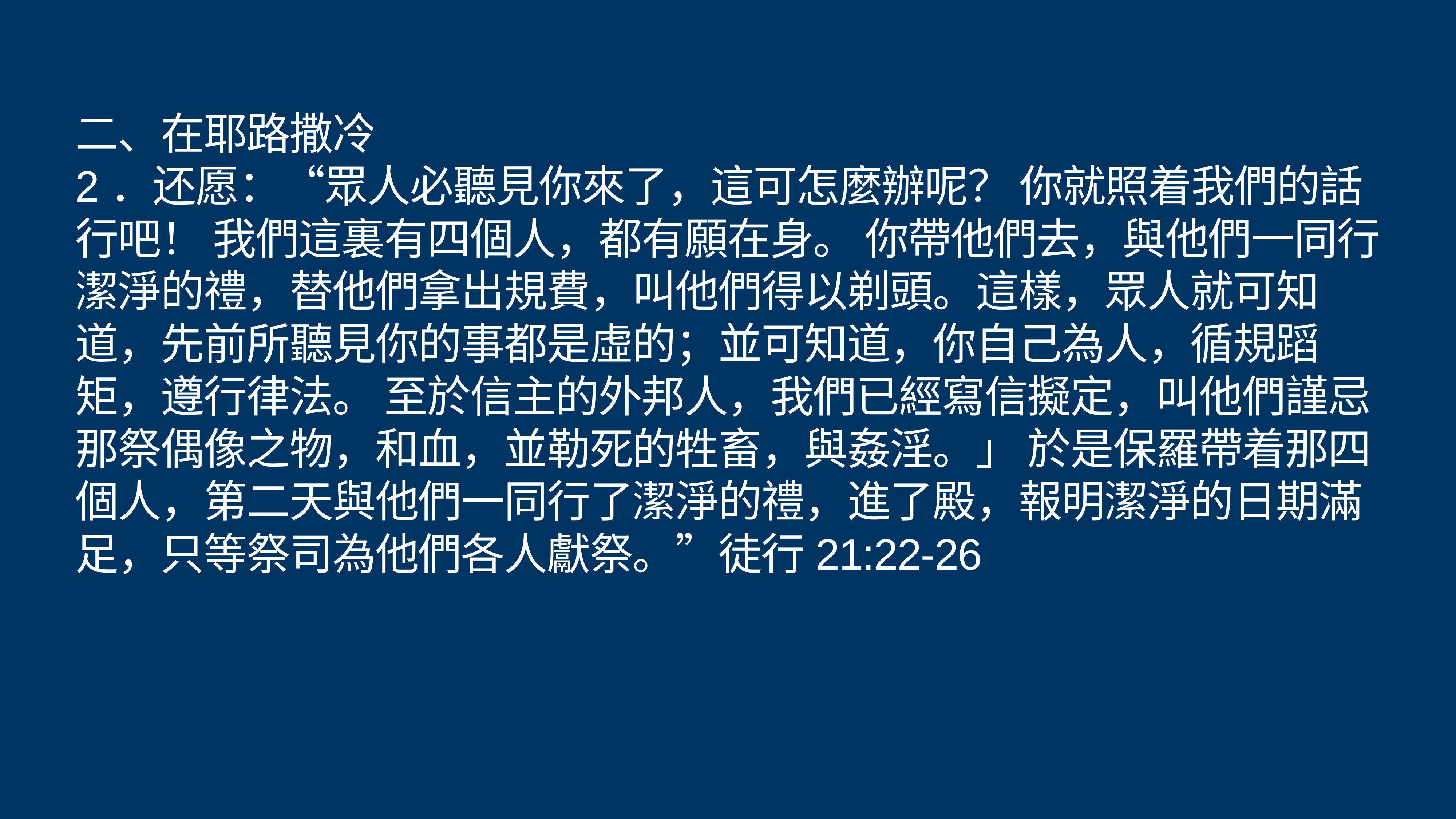

# 二、在耶路撒冷
2．还愿：“眾人必聽見你來了，這可怎麼辦呢？ 你就照着我們的話行吧！ 我們這裏有四個人，都有願在身。 你帶他們去，與他們一同行潔淨的禮，替他們拿出規費，叫他們得以剃頭。這樣，眾人就可知道，先前所聽見你的事都是虛的；並可知道，你自己為人，循規蹈矩，遵行律法。 至於信主的外邦人，我們已經寫信擬定，叫他們謹忌那祭偶像之物，和血，並勒死的牲畜，與姦淫。」 於是保羅帶着那四個人，第二天與他們一同行了潔淨的禮，進了殿，報明潔淨的日期滿足，只等祭司為他們各人獻祭。”徒行21:22-26